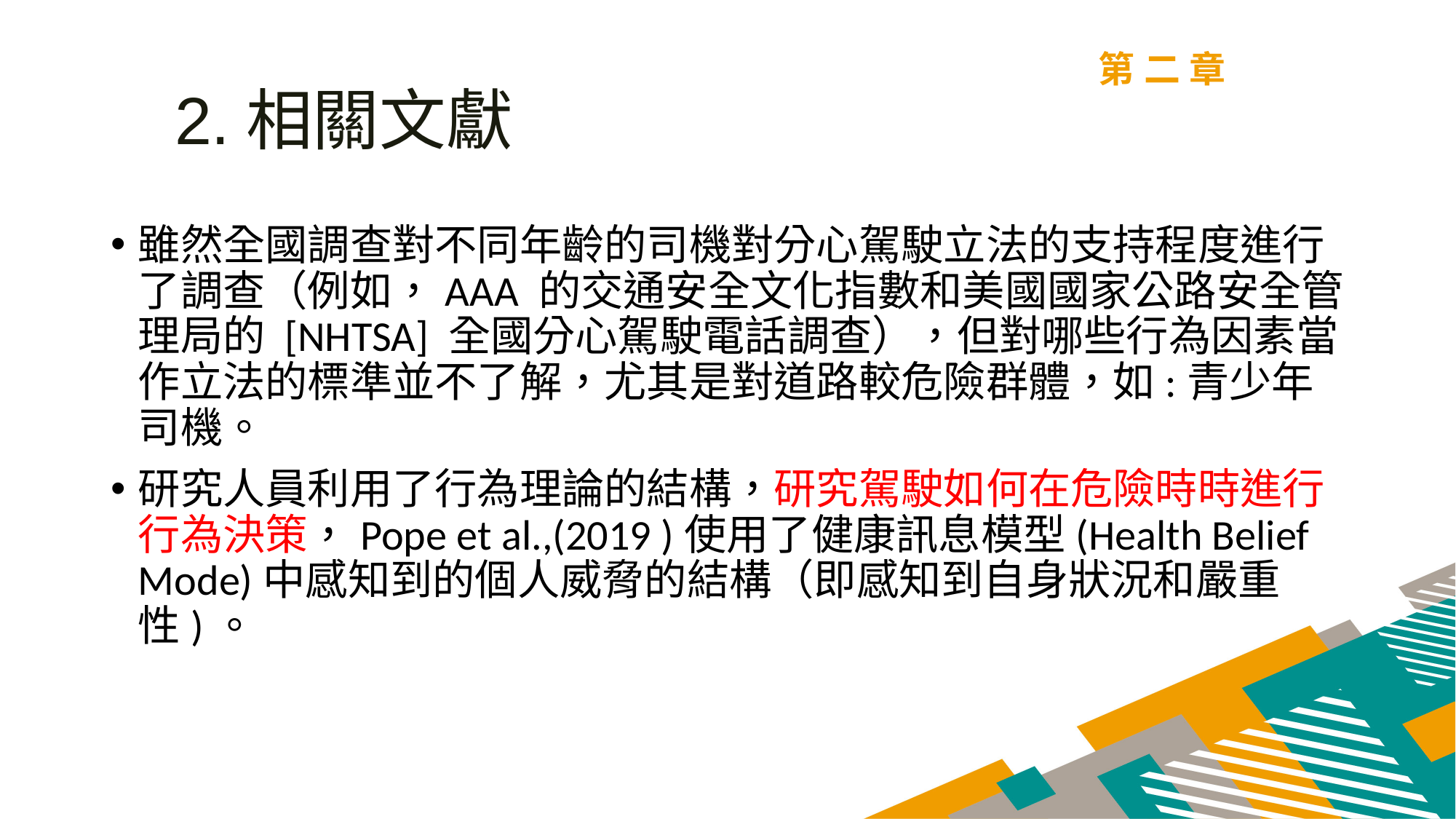

第二章
2.相關文獻
雖然全國調查對不同年齡的司機對分心駕駛立法的支持程度進行了調查（例如，AAA 的交通安全文化指數和美國國家公路安全管理局的 [NHTSA] 全國分心駕駛電話調查），但對哪些行為因素當作立法的標準並不了解，尤其是對道路較危險群體，如:青少年司機。
研究人員利用了行為理論的結構，研究駕駛如何在危險時時進行行為決策，Pope et al.,(2019 )使用了健康訊息模型(Health Belief Mode)中感知到的個人威脅的結構（即感知到自身狀況和嚴重性)。